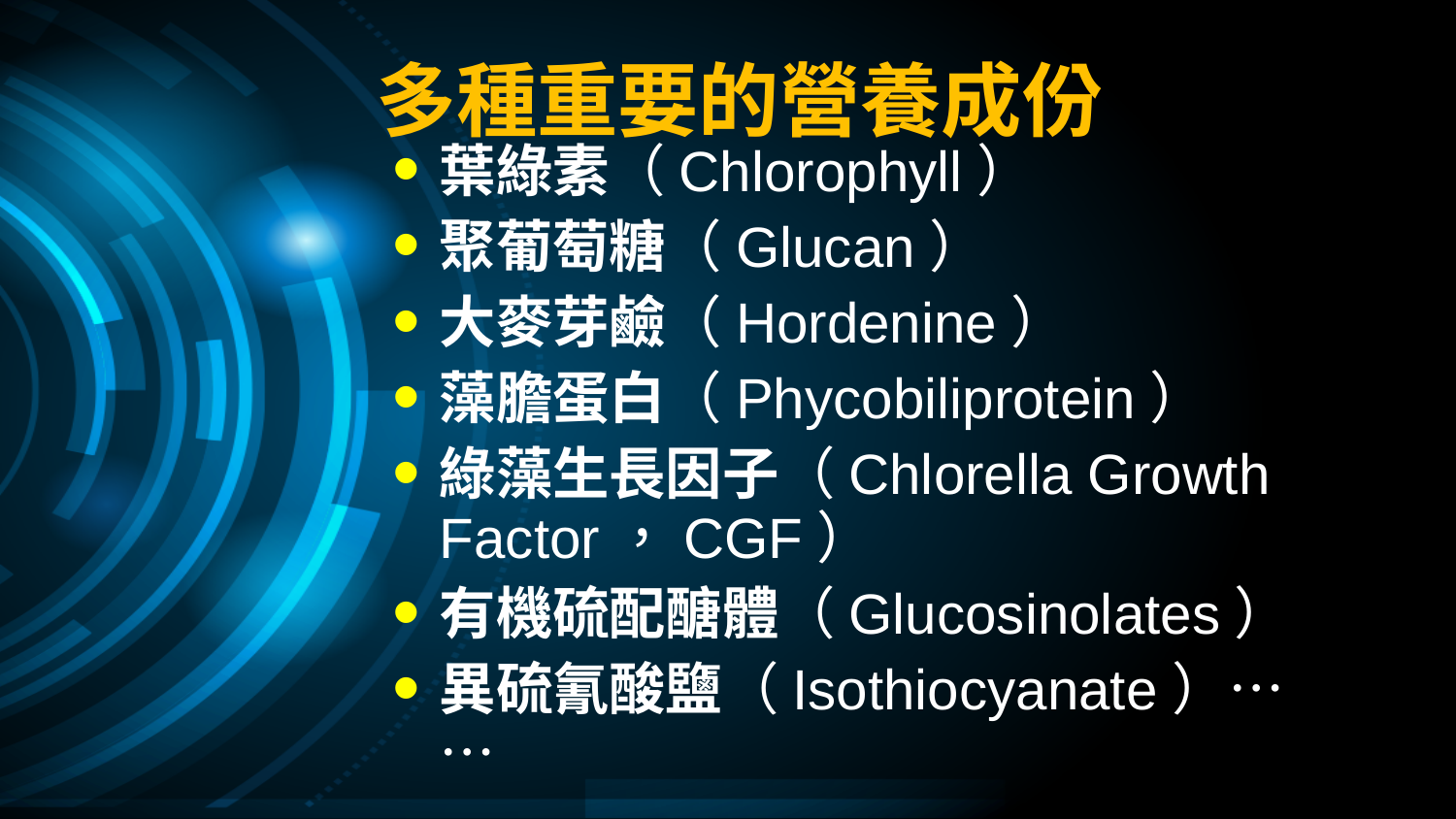

多種重要的營養成份
葉綠素（Chlorophyll）
聚葡萄糖（Glucan）
大麥芽鹼（Hordenine）
藻膽蛋白（Phycobiliprotein）
綠藻生長因子（Chlorella Growth Factor，CGF）
有機硫配醣體（Glucosinolates）
異硫氰酸鹽（Isothiocyanate）……